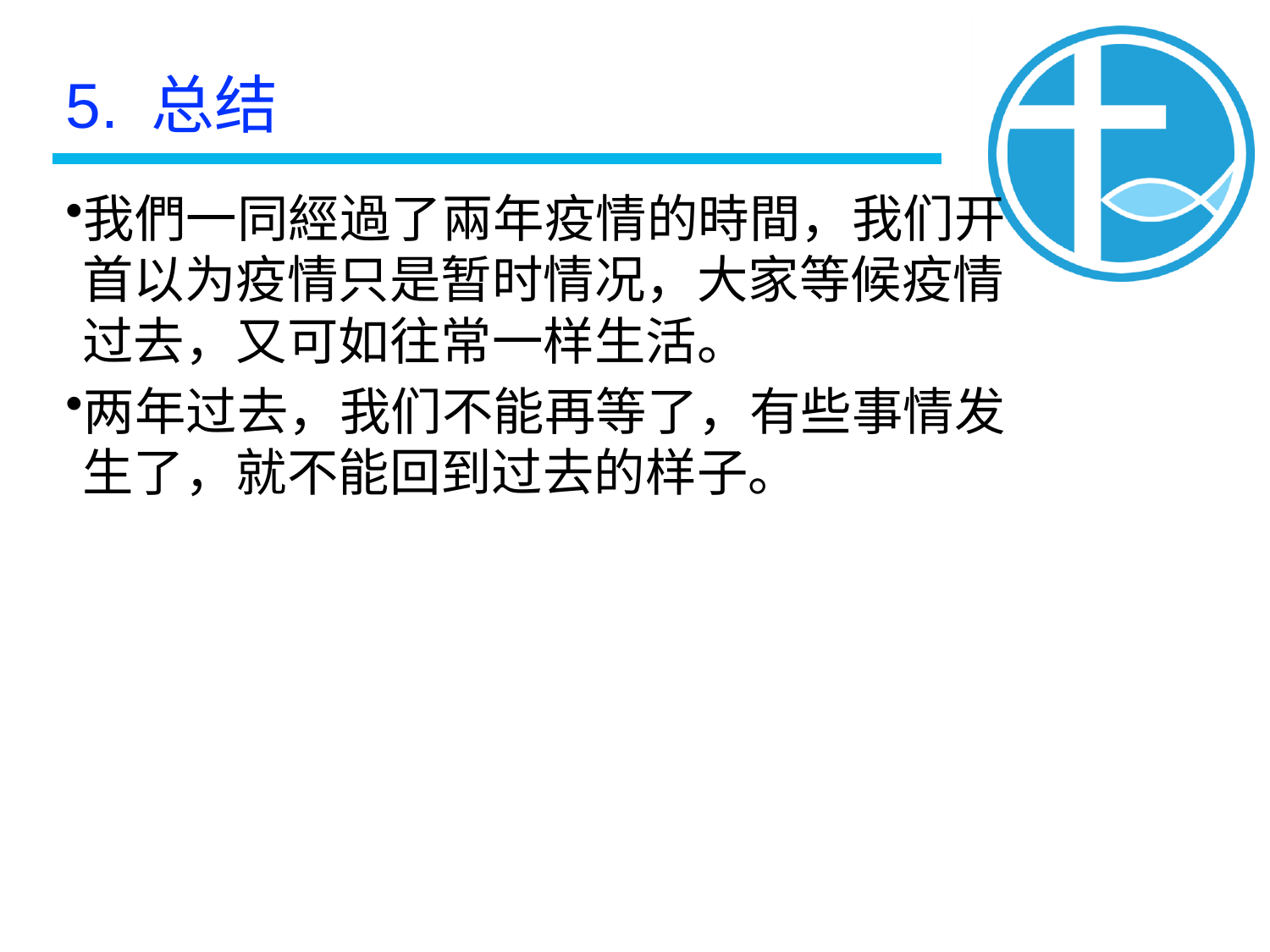

5. 总结
我們一同經過了兩年疫情的時間，我们开首以为疫情只是暂时情况，大家等候疫情过去，又可如往常一样生活。
两年过去，我们不能再等了，有些事情发生了，就不能回到过去的样子。